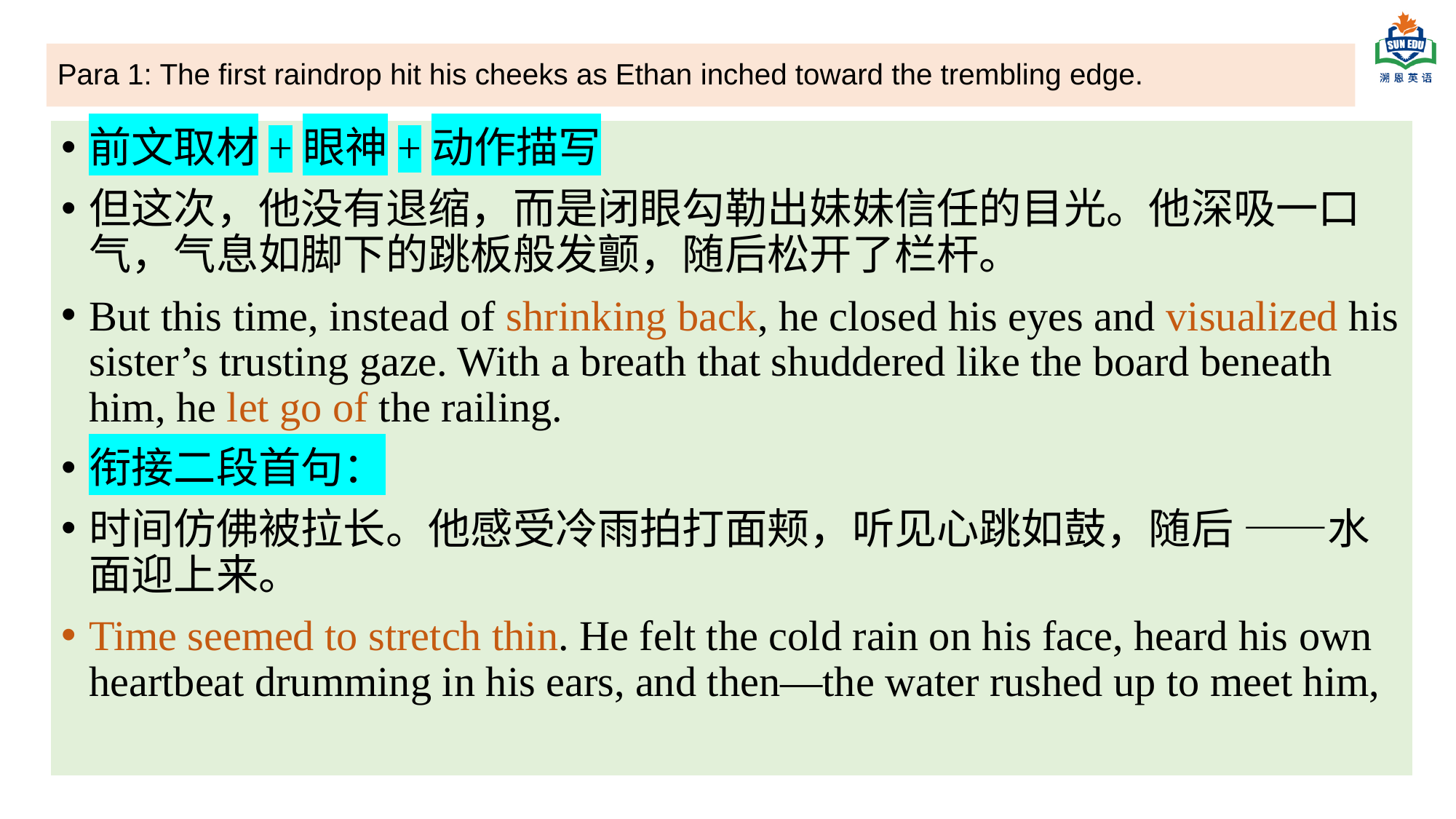

# Para 1: The first raindrop hit his cheeks as Ethan inched toward the trembling edge.
前文取材+眼神+动作描写
但这次，他没有退缩，而是闭眼勾勒出妹妹信任的目光。他深吸一口气，气息如脚下的跳板般发颤，随后松开了栏杆。
But this time, instead of shrinking back, he closed his eyes and visualized his sister’s trusting gaze. With a breath that shuddered like the board beneath him, he let go of the railing.
衔接二段首句：
时间仿佛被拉长。他感受冷雨拍打面颊，听见心跳如鼓，随后 ——水面迎上来。
Time seemed to stretch thin. He felt the cold rain on his face, heard his own heartbeat drumming in his ears, and then—the water rushed up to meet him,